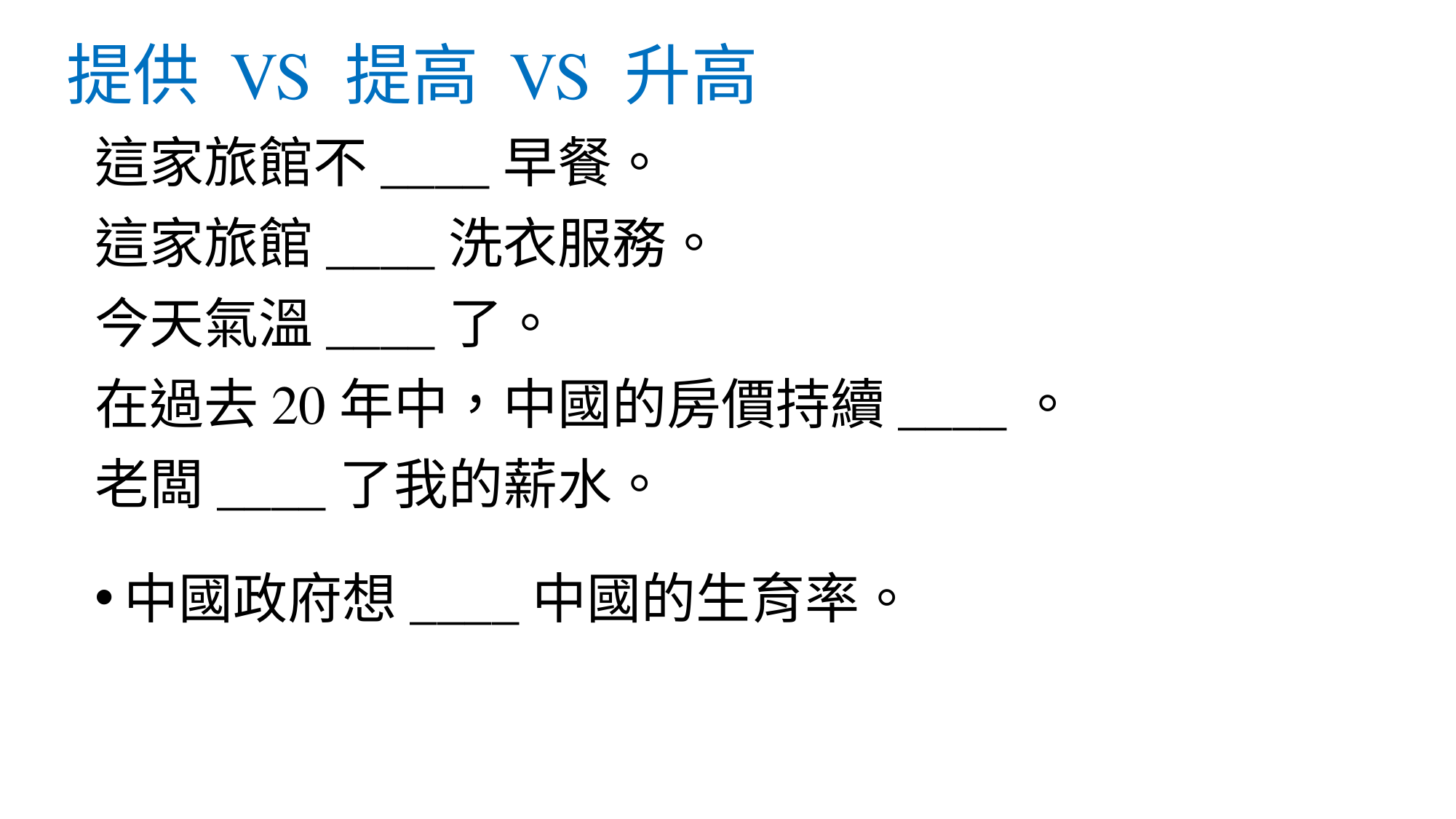

# 提供 VS 提高 VS 升高
這家旅館不____早餐。
這家旅館____洗衣服務。
今天氣溫____了。
在過去20年中，中國的房價持續____。
老闆____了我的薪水。
中國政府想____中國的生育率。